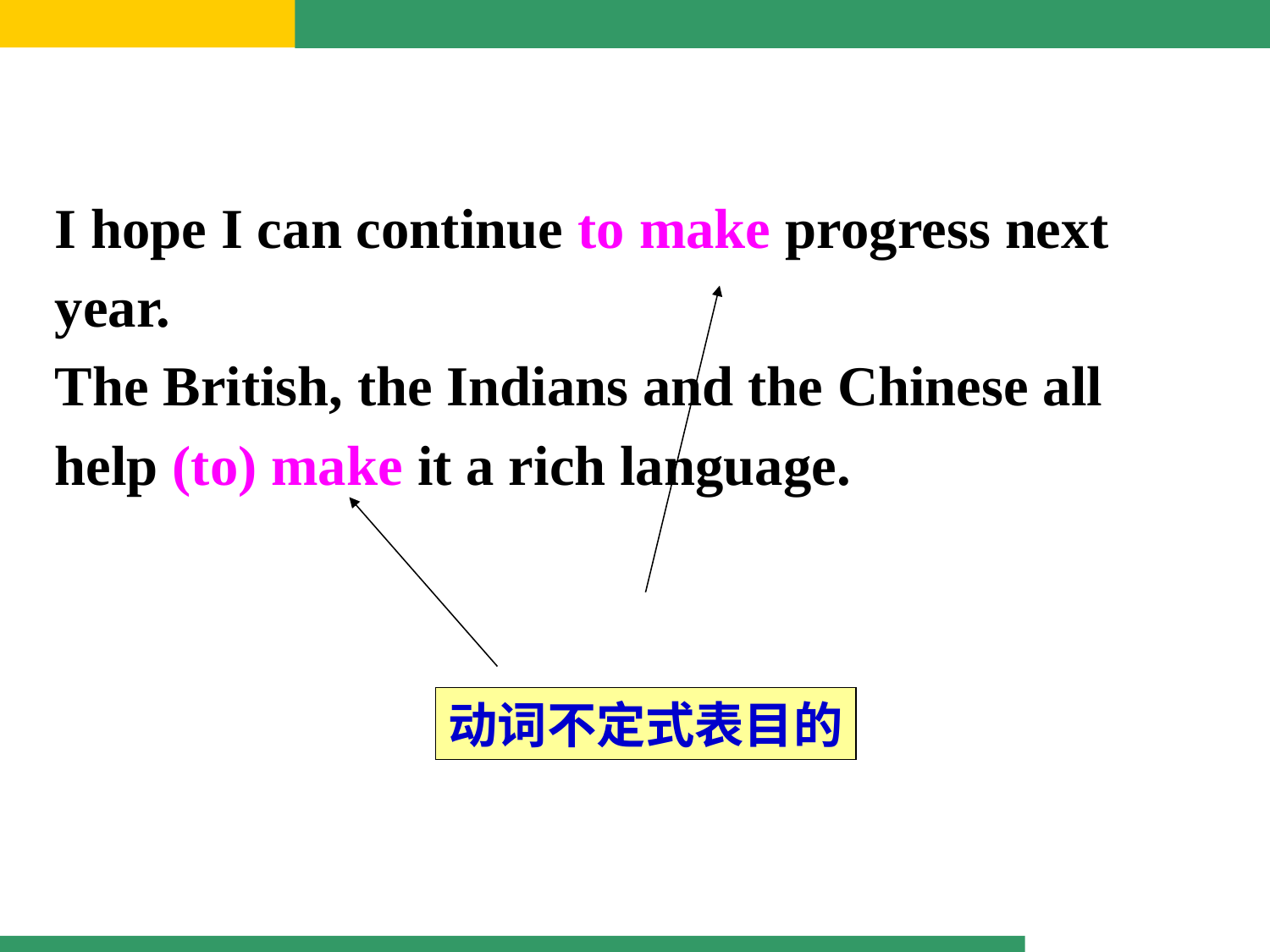

I hope I can continue to make progress next
year.
The British, the Indians and the Chinese all
help (to) make it a rich language.

动词不定式表目的